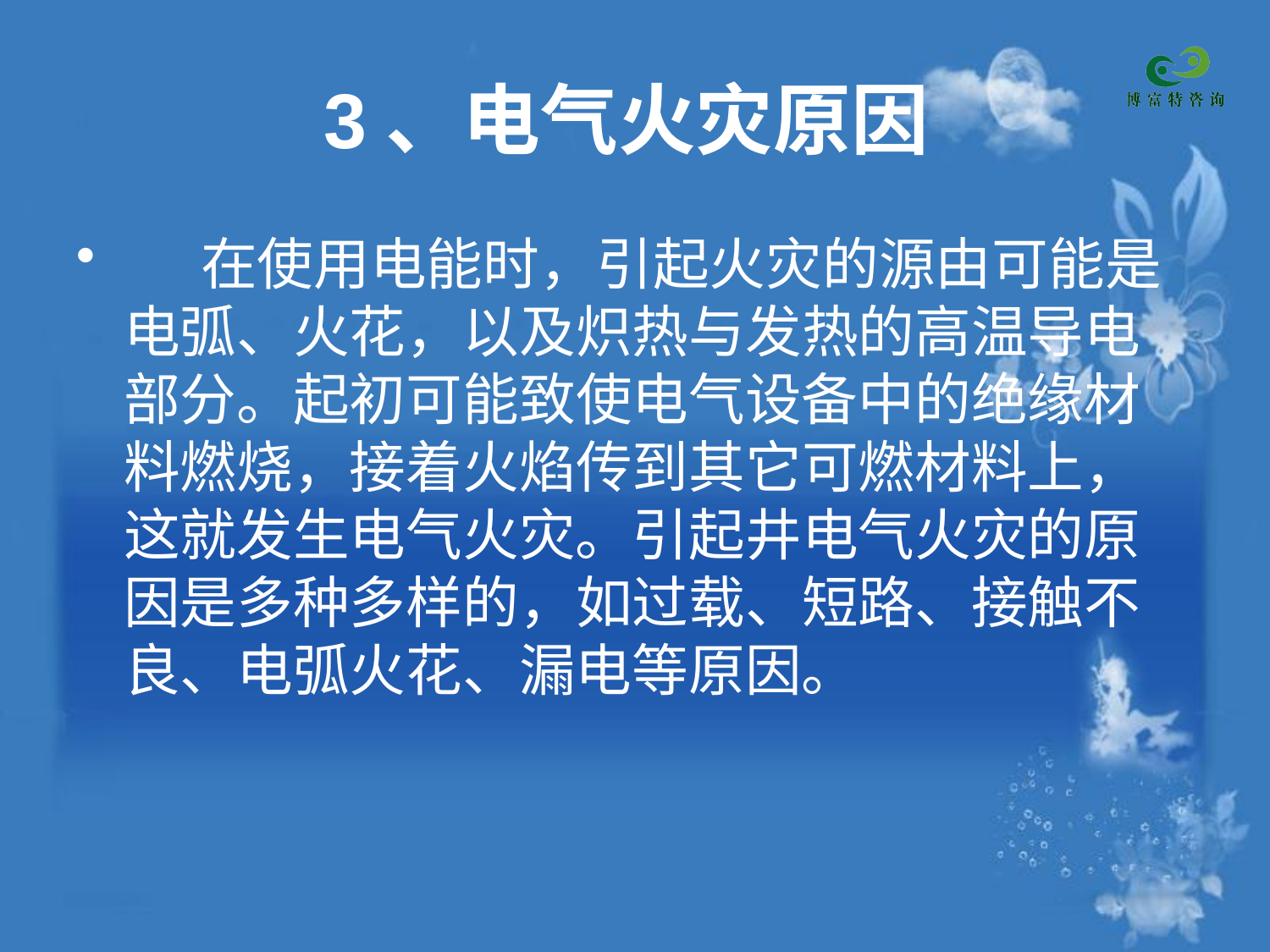

3、电气火灾原因
     在使用电能时，引起火灾的源由可能是电弧、火花，以及炽热与发热的高温导电部分。起初可能致使电气设备中的绝缘材料燃烧，接着火焰传到其它可燃材料上，这就发生电气火灾。引起井电气火灾的原因是多种多样的，如过载、短路、接触不良、电弧火花、漏电等原因。